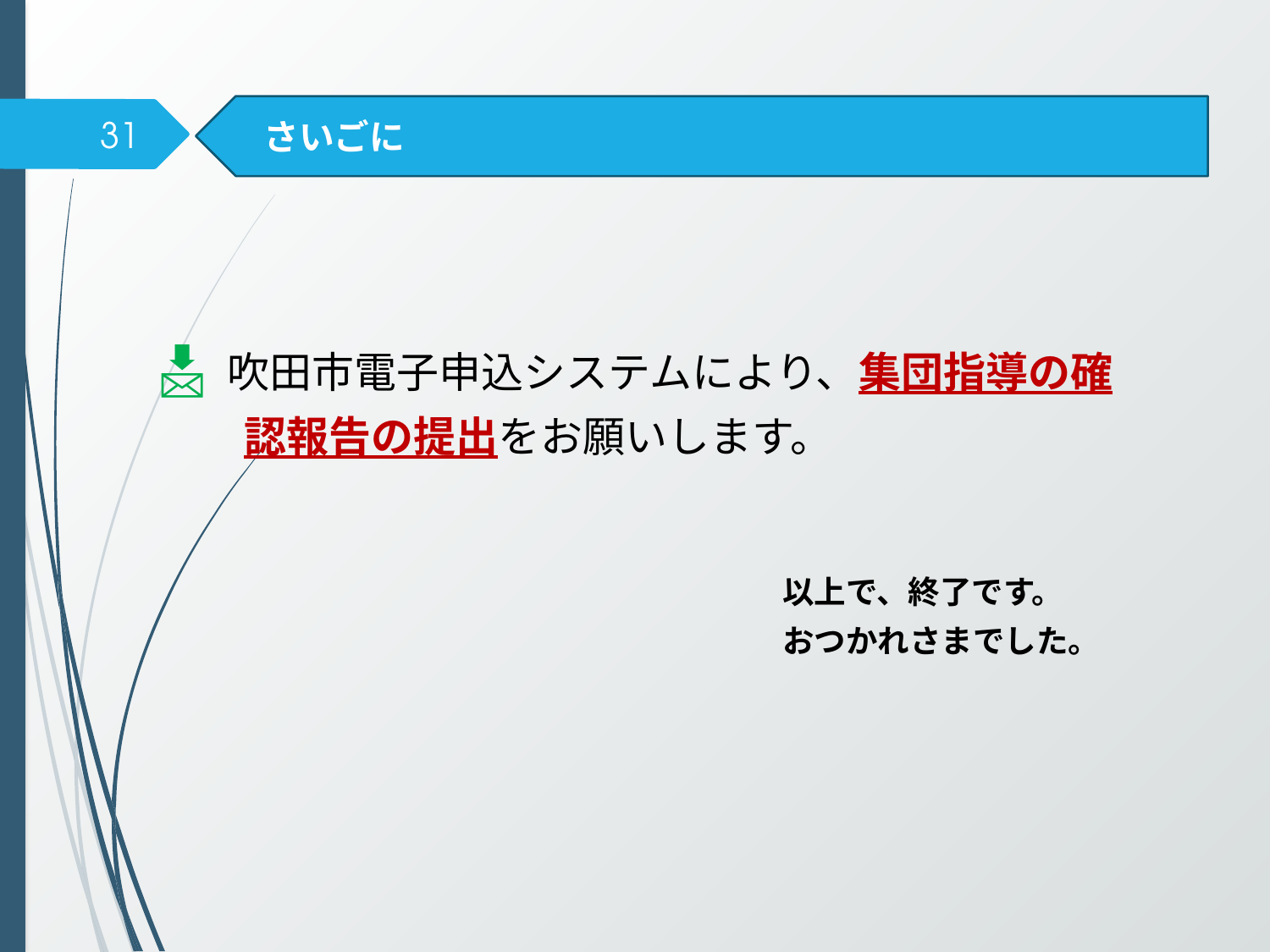

さいごに
31
　📩  吹田市電子申込システムにより、集団指導の確
　　　認報告の提出をお願いします。
以上で、終了です。
おつかれさまでした。